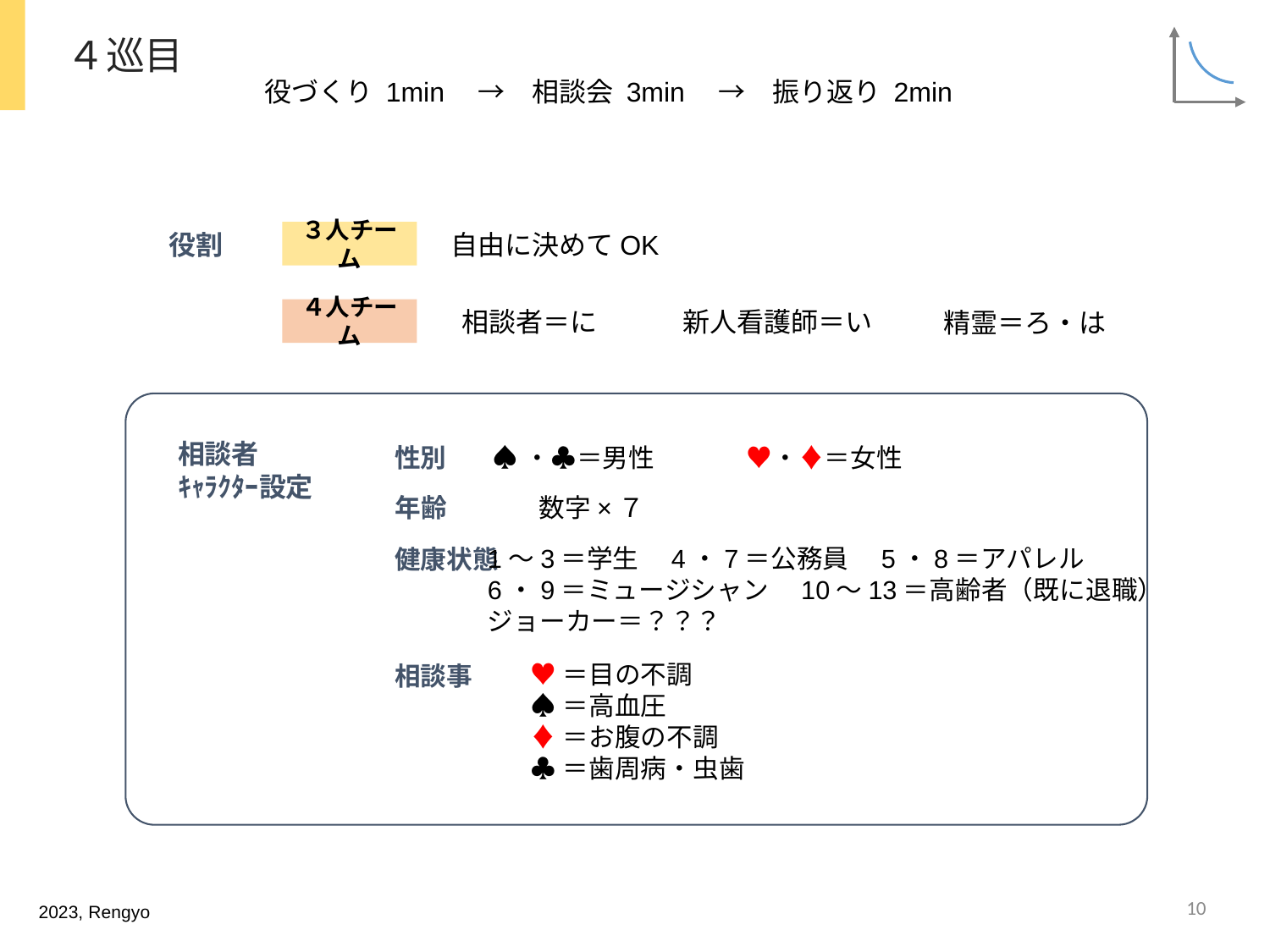

# ４巡目
役づくり 1min　→　相談会 3min　→　振り返り 2min
３人チーム
役割
自由に決めてOK
４人チーム
相談者＝に
新人看護師＝い
精霊＝ろ・は

相談者
ｷｬﾗｸﾀｰ設定
性別
♠・♣＝男性	♥・♦＝女性
年齢
数字×７
1〜3＝学生　4・7＝公務員　5・8＝アパレル
6・9＝ミュージシャン　10〜13＝高齢者（既に退職）
ジョーカー＝？？？
健康状態
♥＝目の不調
♠＝高血圧
♦＝お腹の不調
♣＝歯周病・虫歯
相談事
10